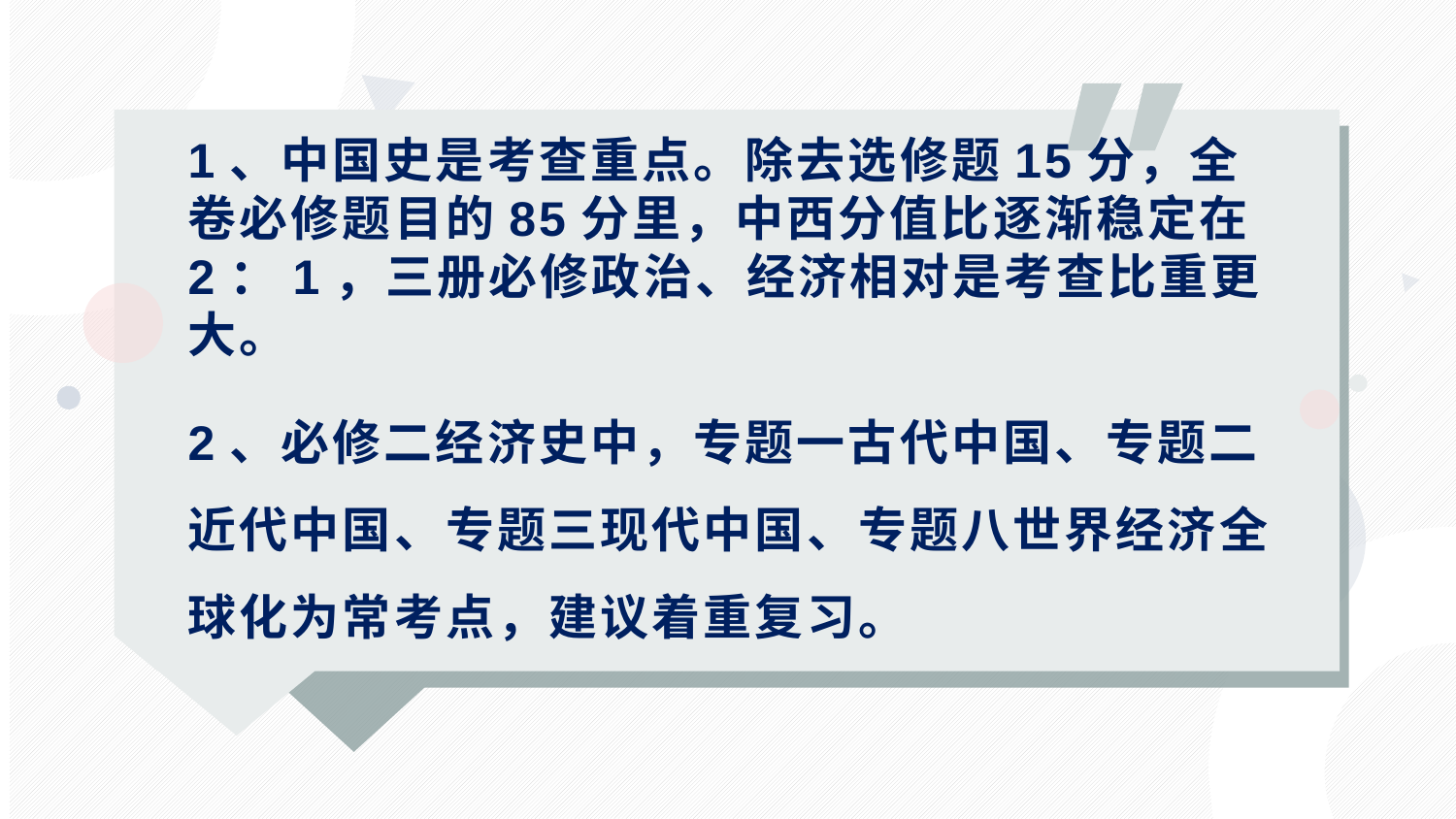

1、中国史是考查重点。除去选修题15分，全卷必修题目的85分里，中西分值比逐渐稳定在2：1，三册必修政治、经济相对是考查比重更大。
2、必修二经济史中，专题一古代中国、专题二近代中国、专题三现代中国、专题八世界经济全球化为常考点，建议着重复习。